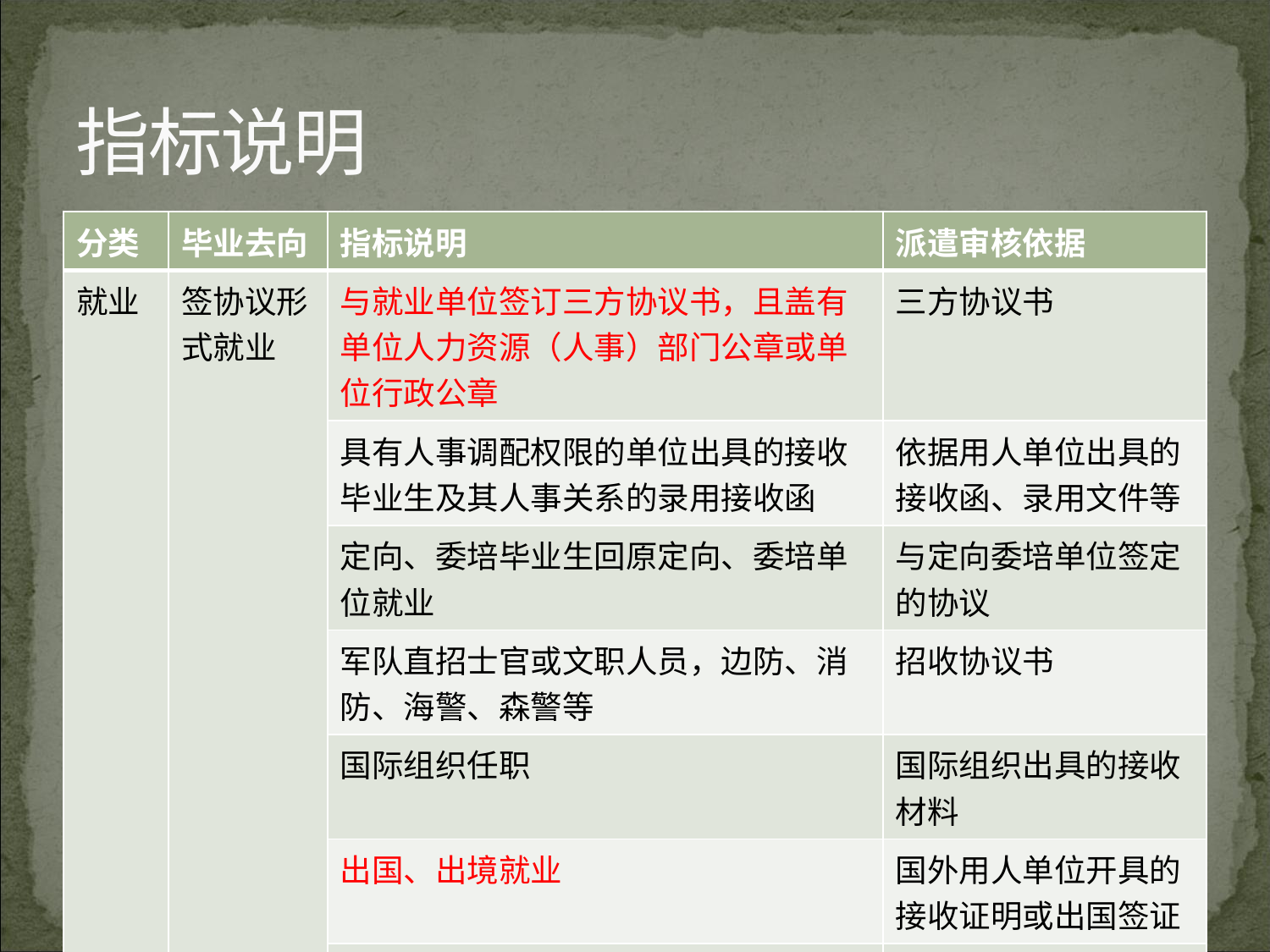

# 指标说明
| 分类 | 毕业去向 | 指标说明 | 派遣审核依据 |
| --- | --- | --- | --- |
| 就业 | 签协议形式就业 | 与就业单位签订三方协议书，且盖有单位人力资源（人事）部门公章或单位行政公章 | 三方协议书 |
|  |  | 具有人事调配权限的单位出具的接收毕业生及其人事关系的录用接收函 | 依据用人单位出具的接收函、录用文件等 |
|  |  | 定向、委培毕业生回原定向、委培单位就业 | 与定向委培单位签定的协议 |
|  |  | 军队直招士官或文职人员，边防、消防、海警、森警等 | 招收协议书 |
|  |  | 国际组织任职 | 国际组织出具的接收材料 |
|  |  | 出国、出境就业 | 国外用人单位开具的接收证明或出国签证 |
|  |  |  |  |